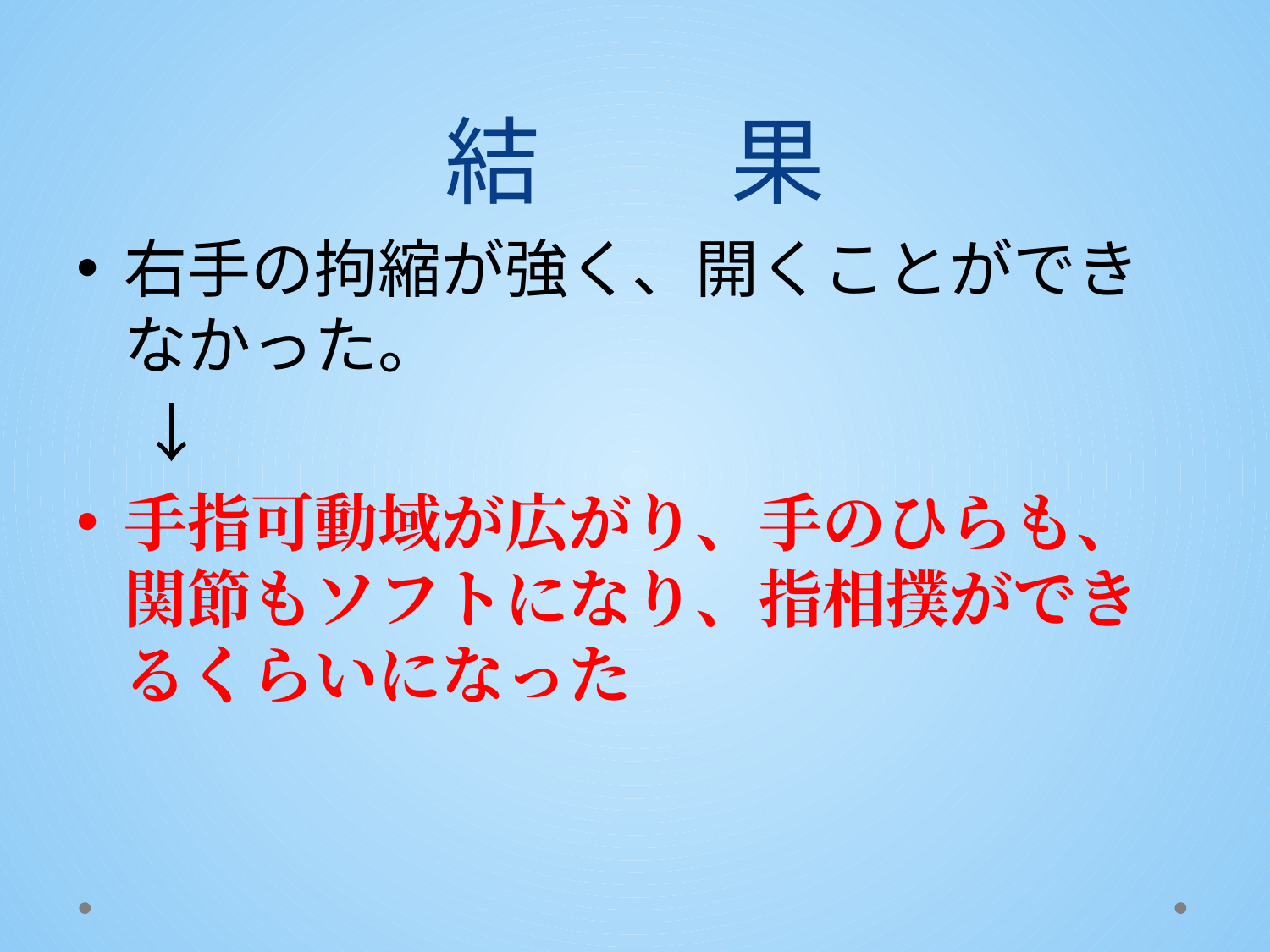

# 結　　果
右手の拘縮が強く、開くことができなかった。
　↓
手指可動域が広がり、手のひらも、関節もソフトになり、指相撲ができるくらいになった